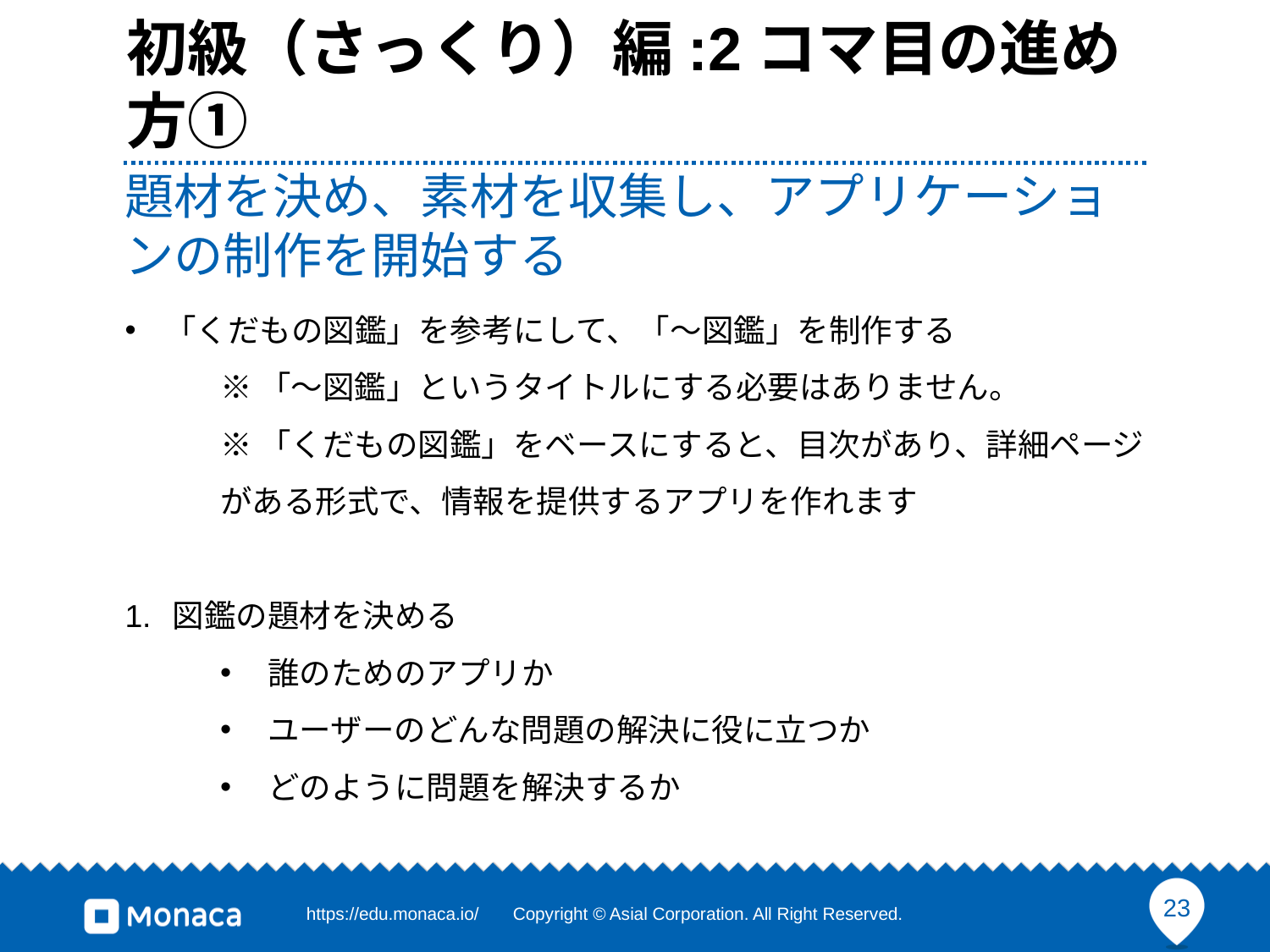

# 初級（さっくり）編:2コマ目の進め方①
題材を決め、素材を収集し、アプリケーションの制作を開始する
「くだもの図鑑」を参考にして、「〜図鑑」を制作する
※「〜図鑑」というタイトルにする必要はありません。
※「くだもの図鑑」をベースにすると、目次があり、詳細ページがある形式で、情報を提供するアプリを作れます

図鑑の題材を決める
誰のためのアプリか
ユーザーのどんな問題の解決に役に立つか
どのように問題を解決するか